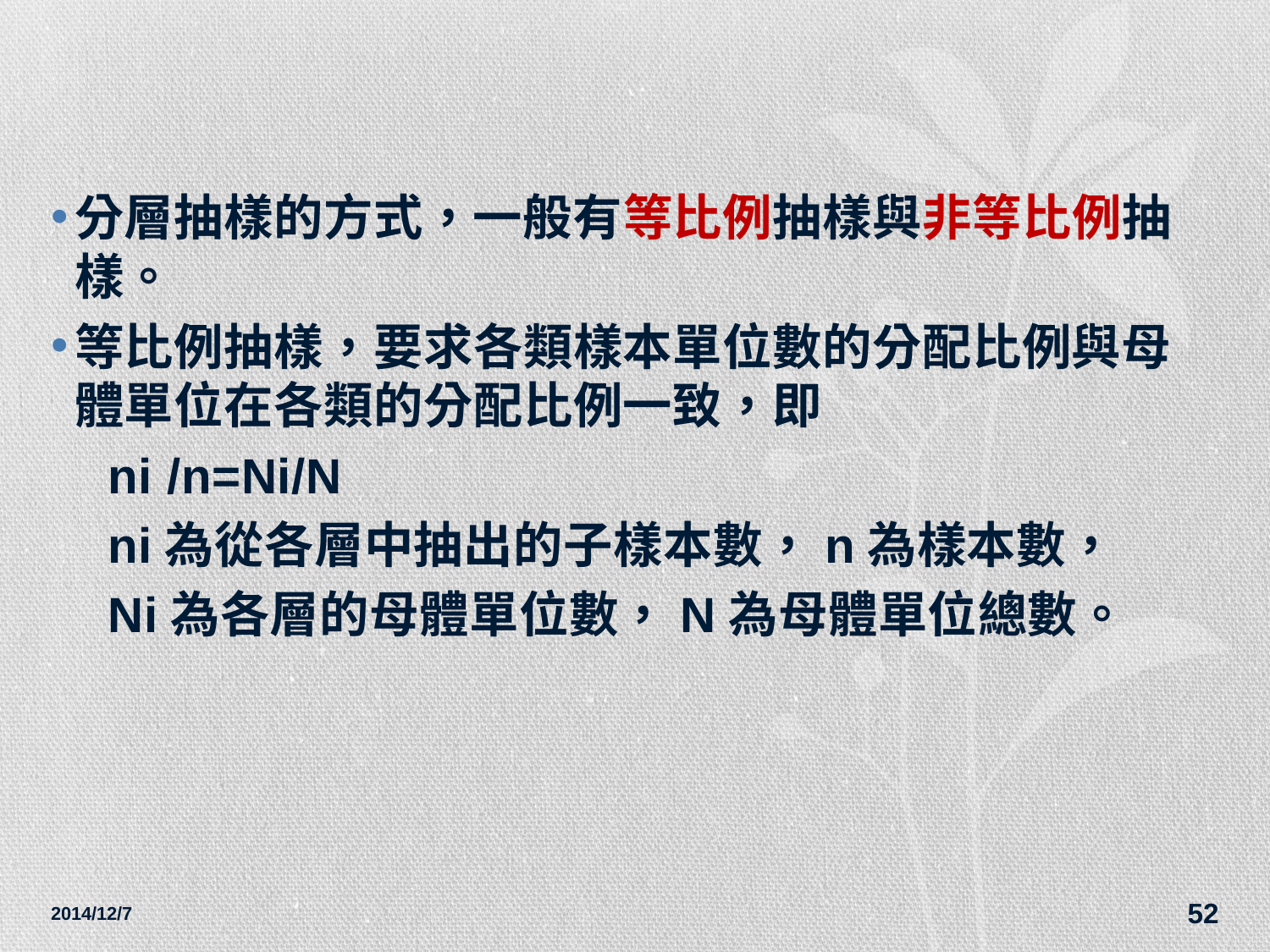

#
分層抽樣的方式，一般有等比例抽樣與非等比例抽樣。
等比例抽樣，要求各類樣本單位數的分配比例與母體單位在各類的分配比例一致，即
    ni /n=Ni/N
    ni為從各層中抽出的子樣本數，n為樣本數，
    Ni為各層的母體單位數，N為母體單位總數。

2014/12/7
52